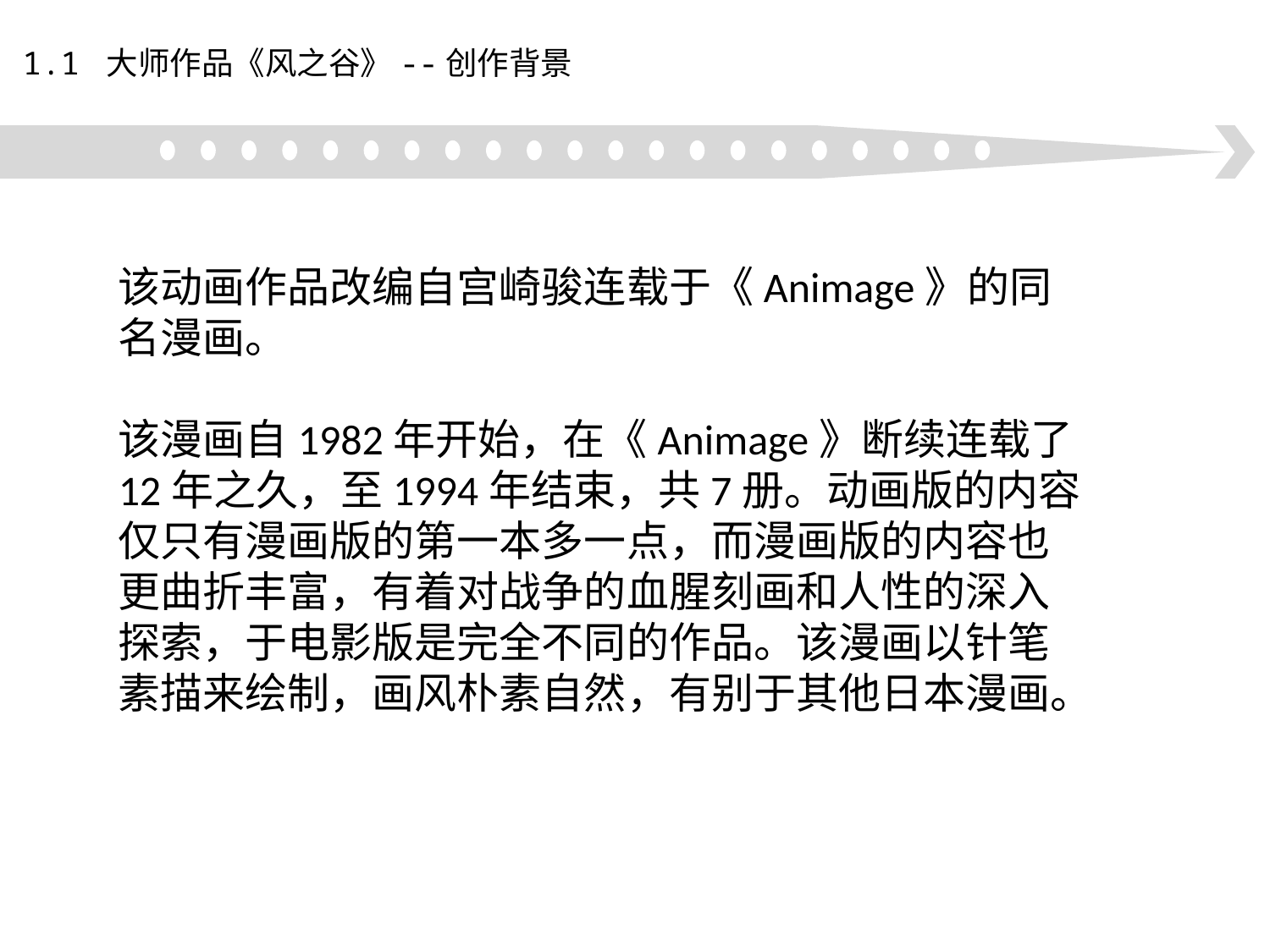

1.1 大师作品《风之谷》--创作背景

该动画作品改编自宫崎骏连载于《Animage》的同名漫画。
该漫画自1982年开始，在《Animage》断续连载了12年之久，至1994年结束，共7册。动画版的内容仅只有漫画版的第一本多一点，而漫画版的内容也更曲折丰富，有着对战争的血腥刻画和人性的深入探索，于电影版是完全不同的作品。该漫画以针笔素描来绘制，画风朴素自然，有别于其他日本漫画。